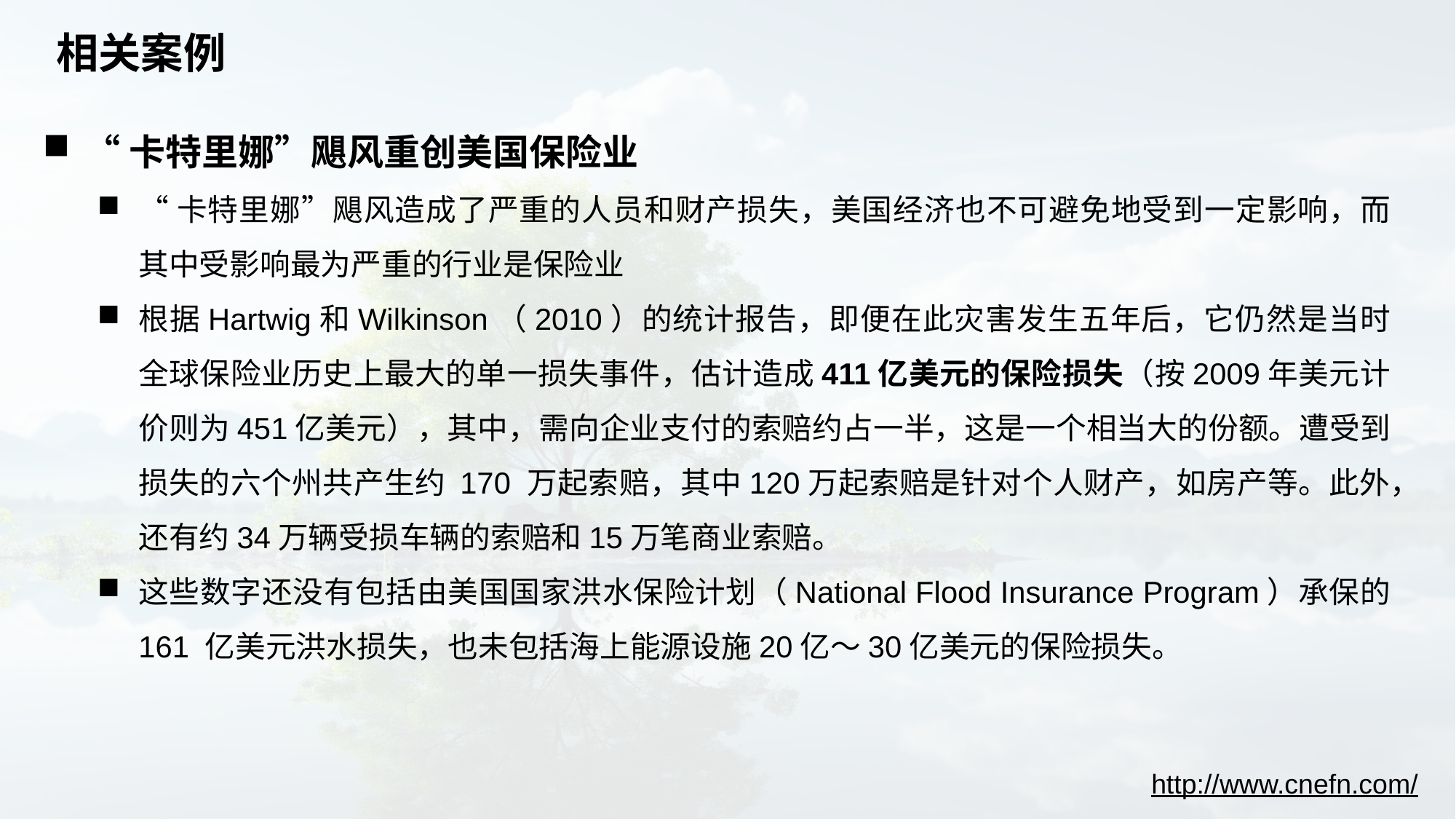

# 相关案例
“卡特里娜”飓风重创美国保险业
“卡特里娜”飓风造成了严重的人员和财产损失，美国经济也不可避免地受到一定影响，而其中受影响最为严重的行业是保险业
根据Hartwig和Wilkinson（2010）的统计报告，即便在此灾害发生五年后，它仍然是当时全球保险业历史上最大的单一损失事件，估计造成411亿美元的保险损失（按2009年美元计价则为451亿美元），其中，需向企业支付的索赔约占一半，这是一个相当大的份额。遭受到损失的六个州共产生约 170 万起索赔，其中120万起索赔是针对个人财产，如房产等。此外，还有约34万辆受损车辆的索赔和15万笔商业索赔。
这些数字还没有包括由美国国家洪水保险计划（National Flood Insurance Program）承保的 161 亿美元洪水损失，也未包括海上能源设施20亿～30亿美元的保险损失。